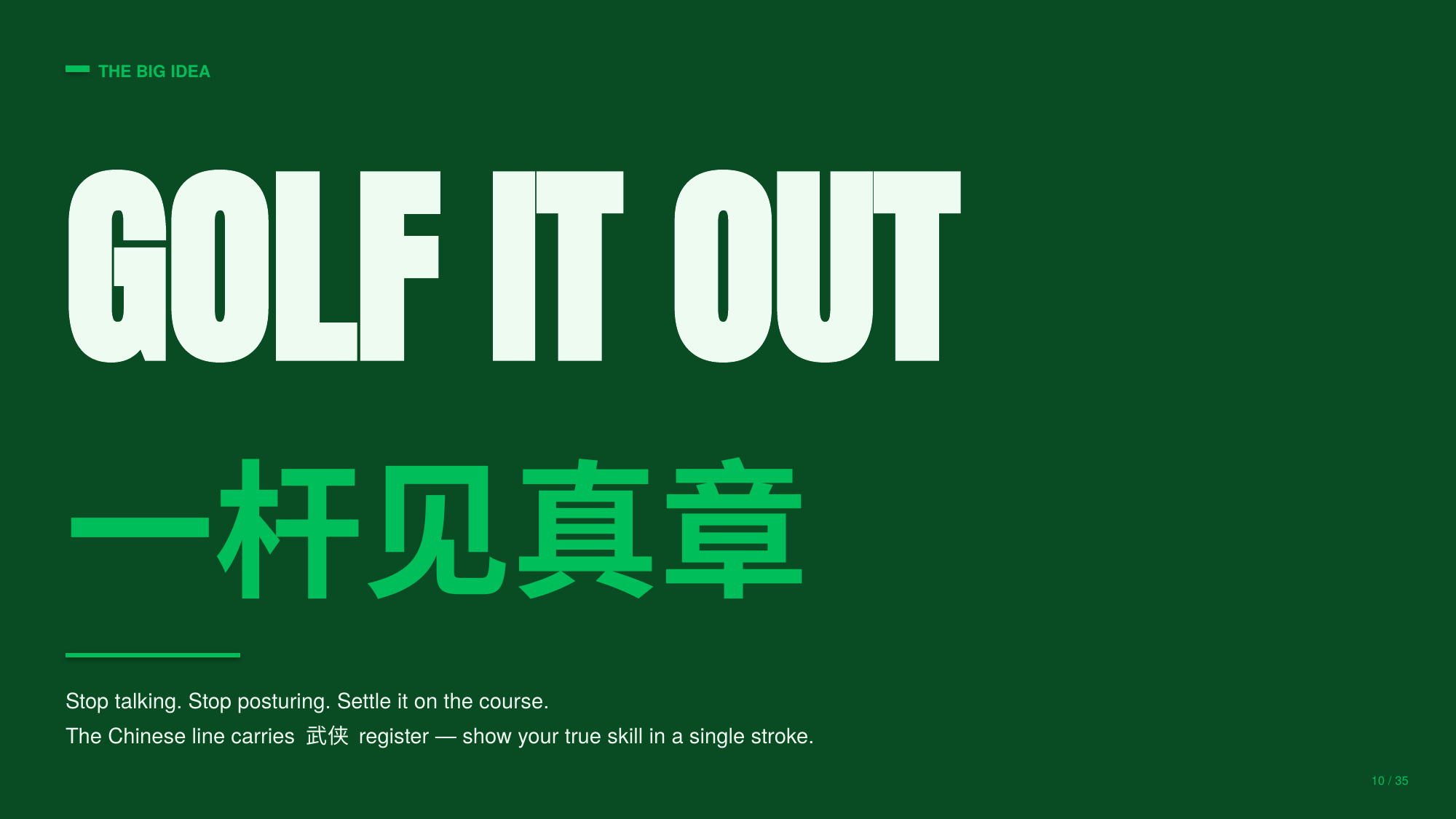

THE BIG IDEA

GOLF IT OUT
一杆见真章
Stop talking. Stop posturing. Settle it on the course.
The Chinese line carries 武侠 register — show your true skill in a single stroke.
10 / 35